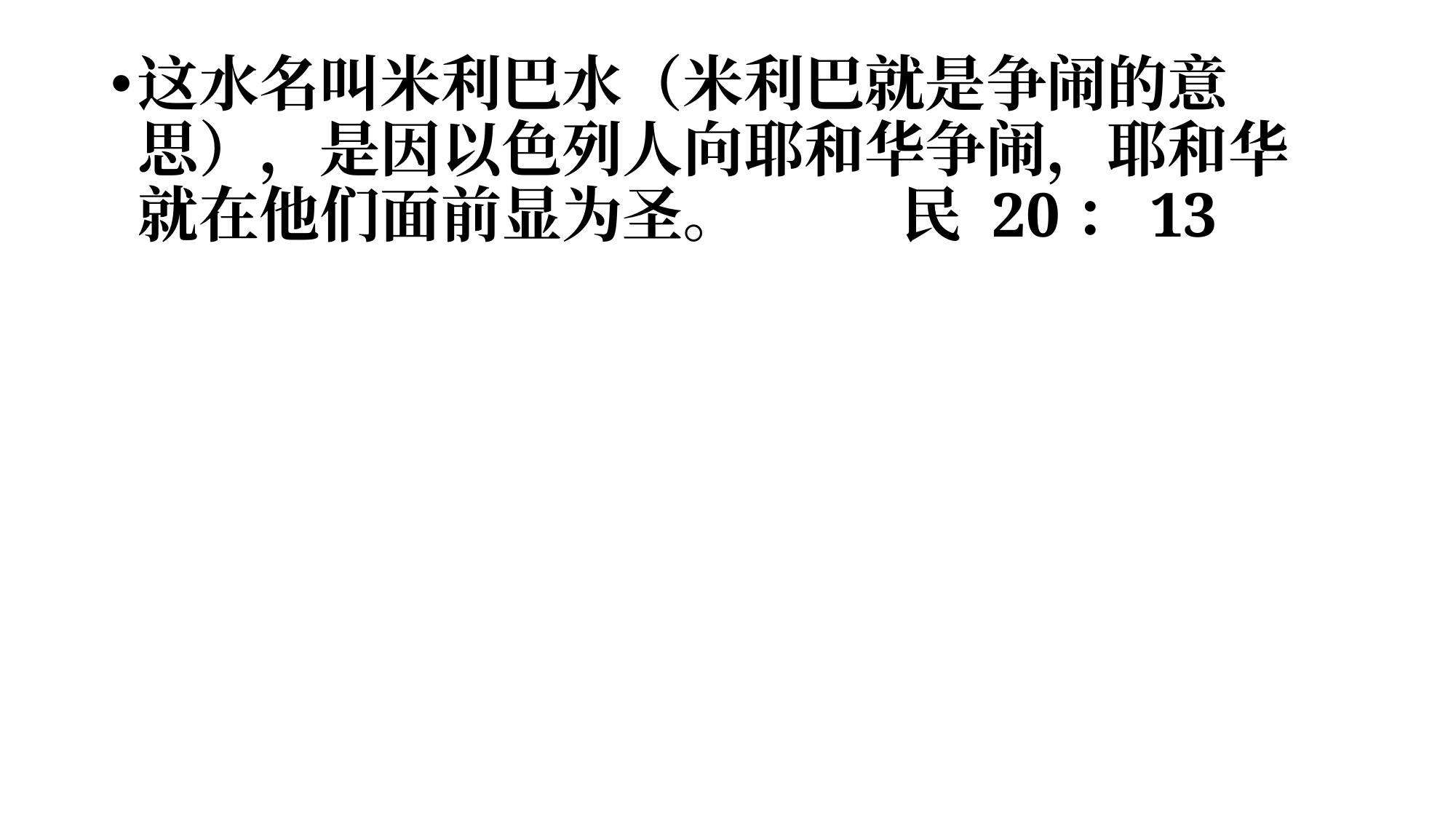

这水名叫米利巴水（米利巴就是争闹的意思），是因以色列人向耶和华争闹，耶和华就在他们面前显为圣。		民 20：13